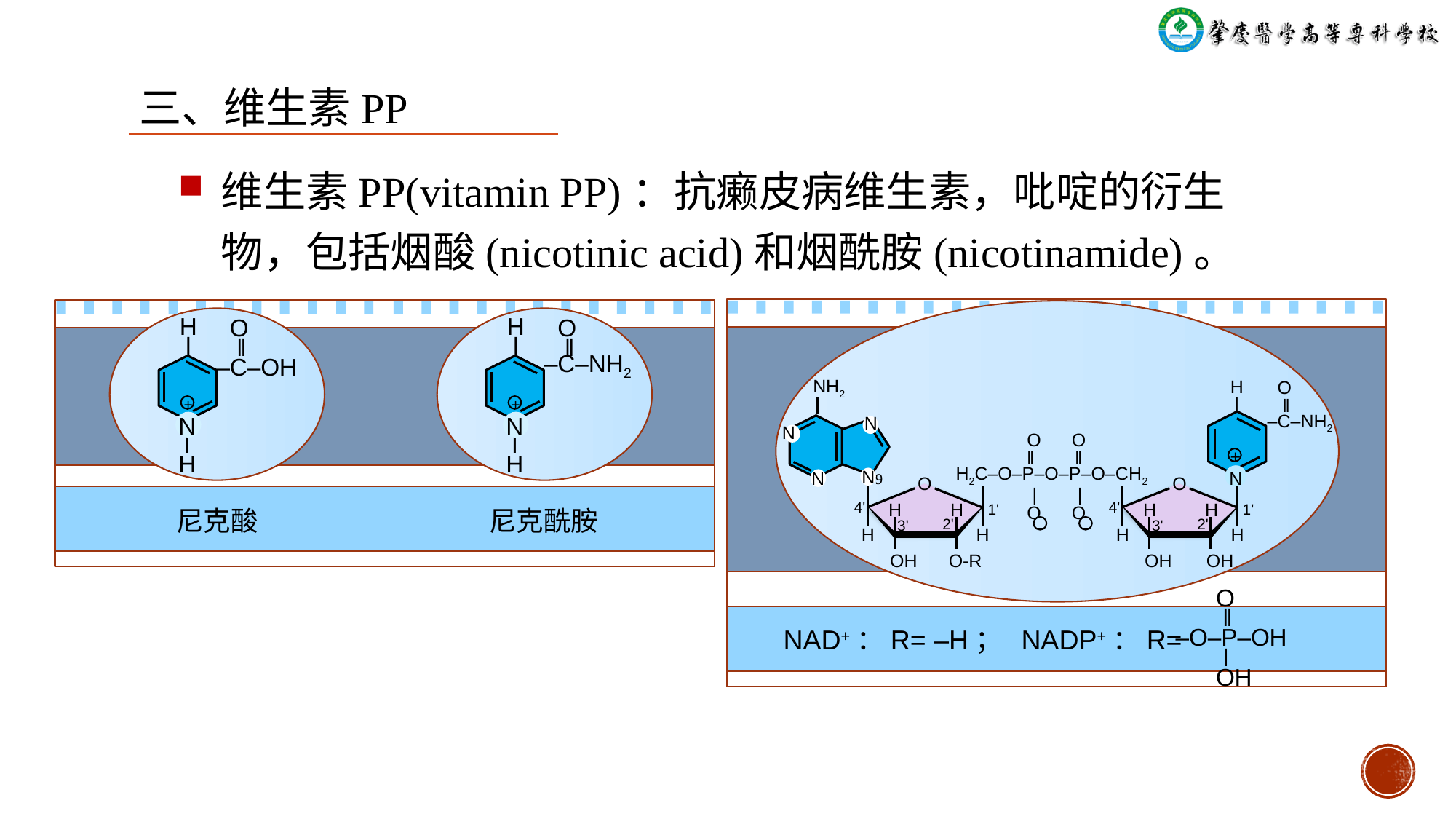

三、维生素PP
维生素PP(vitamin PP)：抗癞皮病维生素，吡啶的衍生物，包括烟酸(nicotinic acid)和烟酰胺(nicotinamide)。

NH2
H
ǀ
  O
   ǁ
‒C‒NH2
N

N

              O      O
              ‖        ‖
H2C‒O‒P‒O‒P‒O‒CH2
               |        |
              O      O
+

N
N
N

9
O
O

4'
4'
H
H
H
H
1'
1'

‒

‒

2'
2'
3'
3'
H
H
H
H
OH
O-R
OH
OH
      O
       ‖
‒O‒P‒OH
       ǀ
      OH

NAD+：R= ‒H；  NADP+：R=

H
ǀ
H
ǀ
  O
   ǁ
‒C‒OH
  O
   ǁ
‒C‒NH2

+

+

N
N
ⅼ
H
ⅼ
H

尼克酸
尼克酰胺